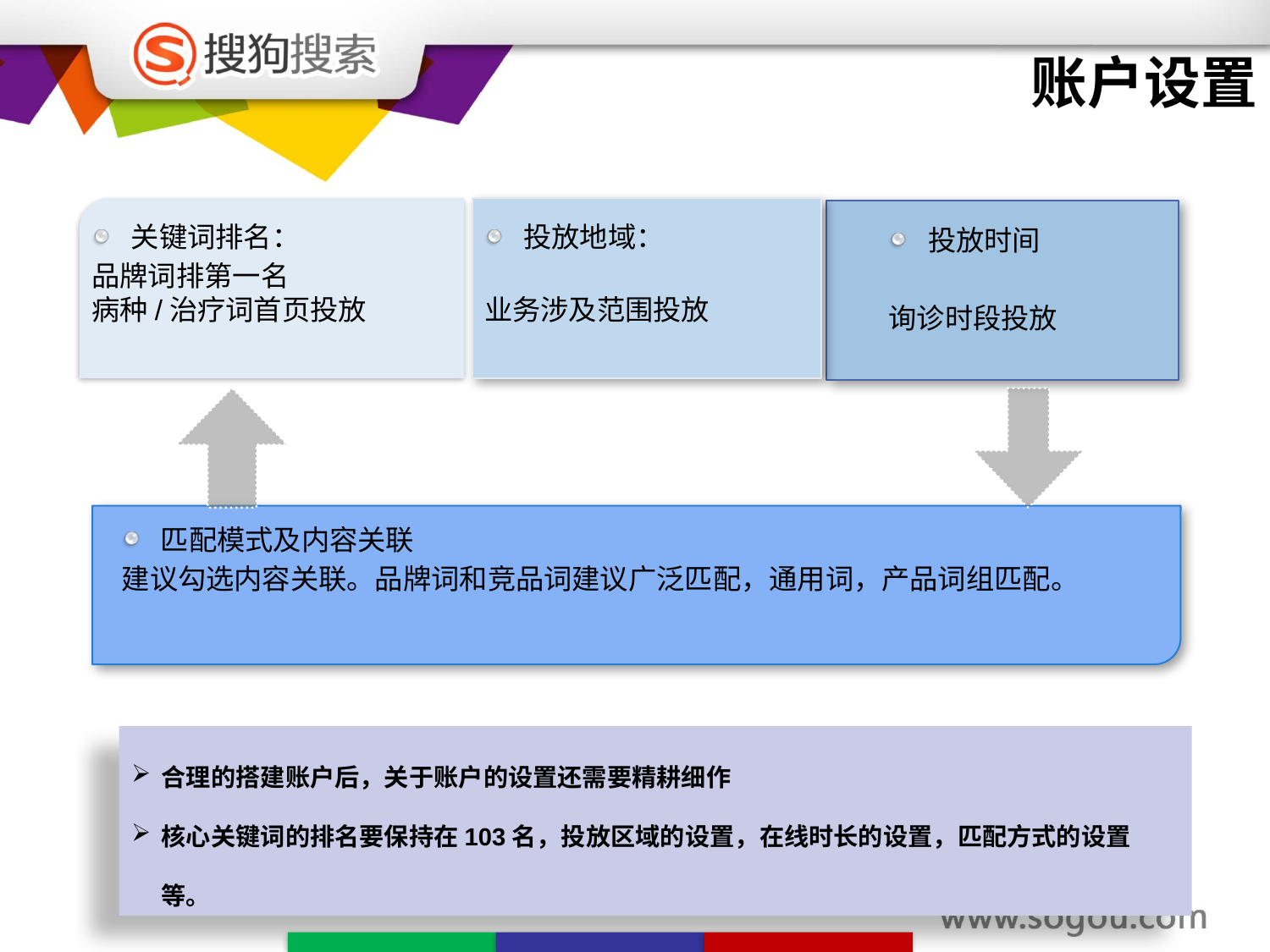

# 账户设置

关键词排名：
品牌词排第一名
病种/治疗词首页投放
投放地域：

业务涉及范围投放
投放时间

询诊时段投放

匹配模式及内容关联
建议勾选内容关联。品牌词和竞品词建议广泛匹配，通用词，产品词组匹配。
合理的搭建账户后，关于账户的设置还需要精耕细作
核心关键词的排名要保持在103名，投放区域的设置，在线时长的设置，匹配方式的设置等。